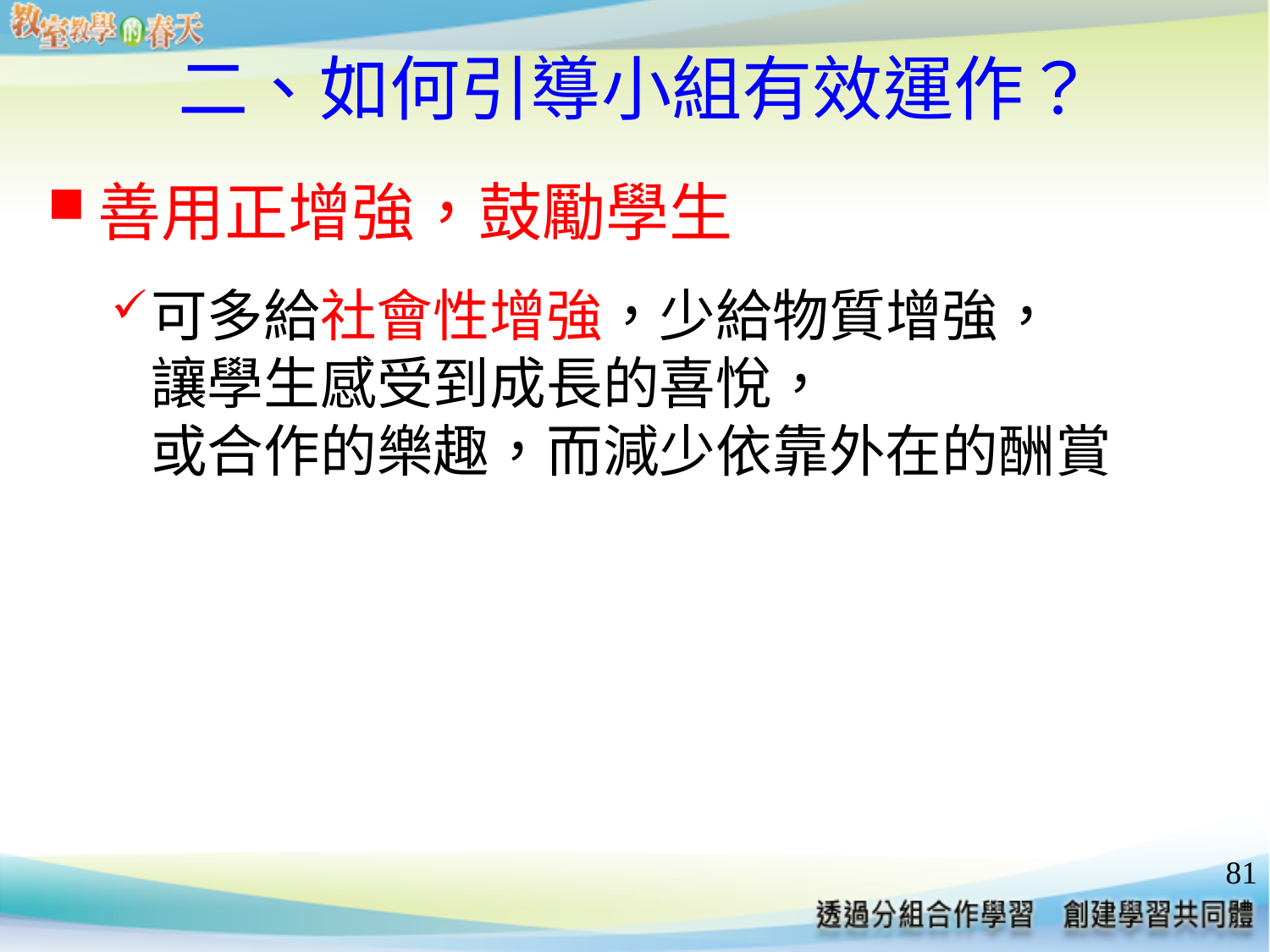

# 二、如何引導小組有效運作？
善用正增強，鼓勵學生
可多給社會性增強，少給物質增強，
讓學生感受到成長的喜悅，
或合作的樂趣，而減少依靠外在的酬賞
81